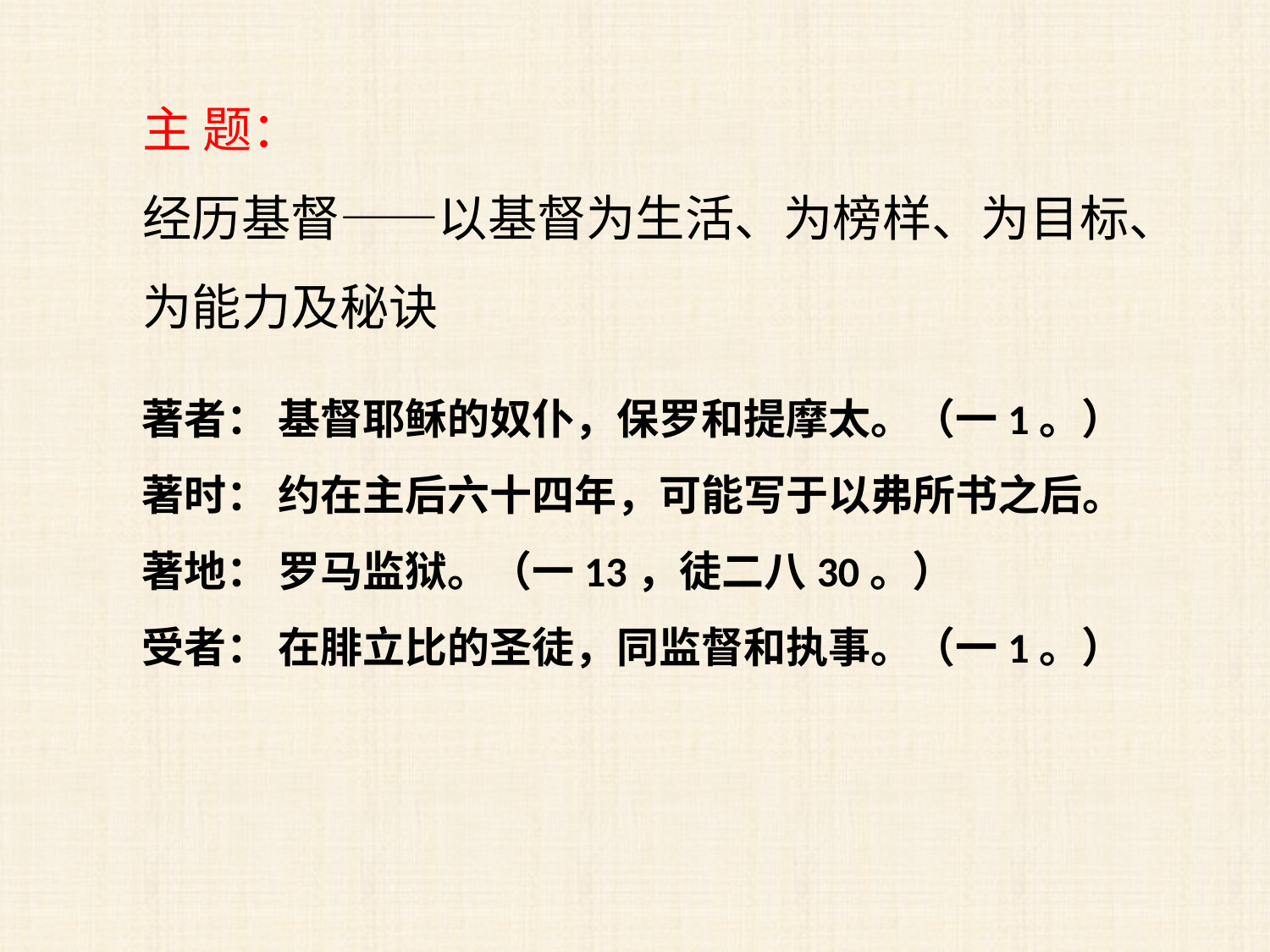

主 题：
经历基督——以基督为生活、为榜样、为目标、为能力及秘诀
著者： 基督耶稣的奴仆，保罗和提摩太。（一1。）
著时： 约在主后六十四年，可能写于以弗所书之后。
著地： 罗马监狱。（一13，徒二八30。）
受者： 在腓立比的圣徒，同监督和执事。（一1。）